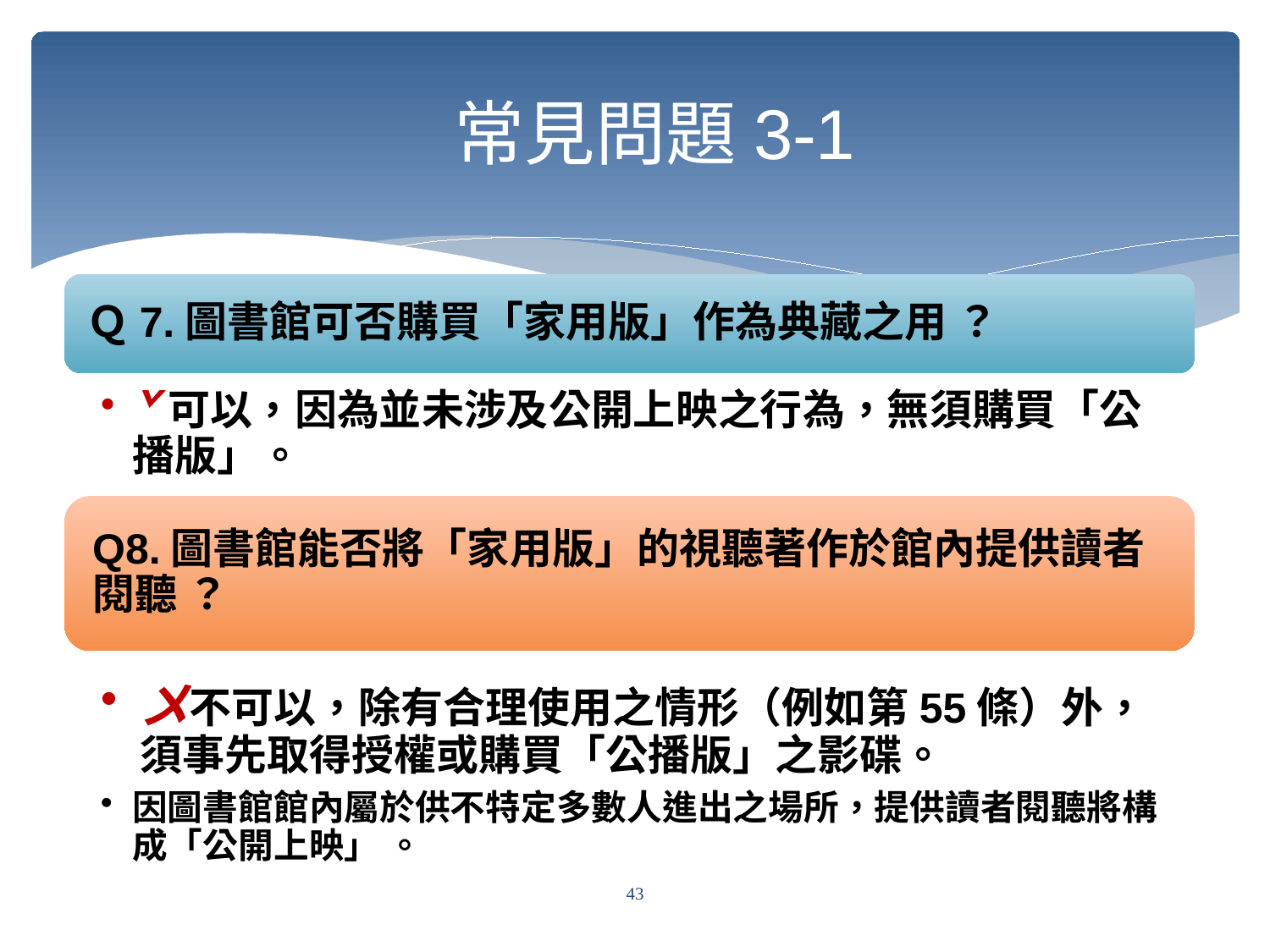

常見問題3-1
Ｑ7.圖書館可否購買「家用版」作為典藏之用 ？
ˇ可以，因為並未涉及公開上映之行為，無須購買「公播版」。
Q8.圖書館能否將「家用版」的視聽著作於館內提供讀者閱聽 ？
〤不可以，除有合理使用之情形（例如第55條）外，須事先取得授權或購買「公播版」之影碟。
因圖書館館內屬於供不特定多數人進出之場所，提供讀者閱聽將構成「公開上映」 。
43